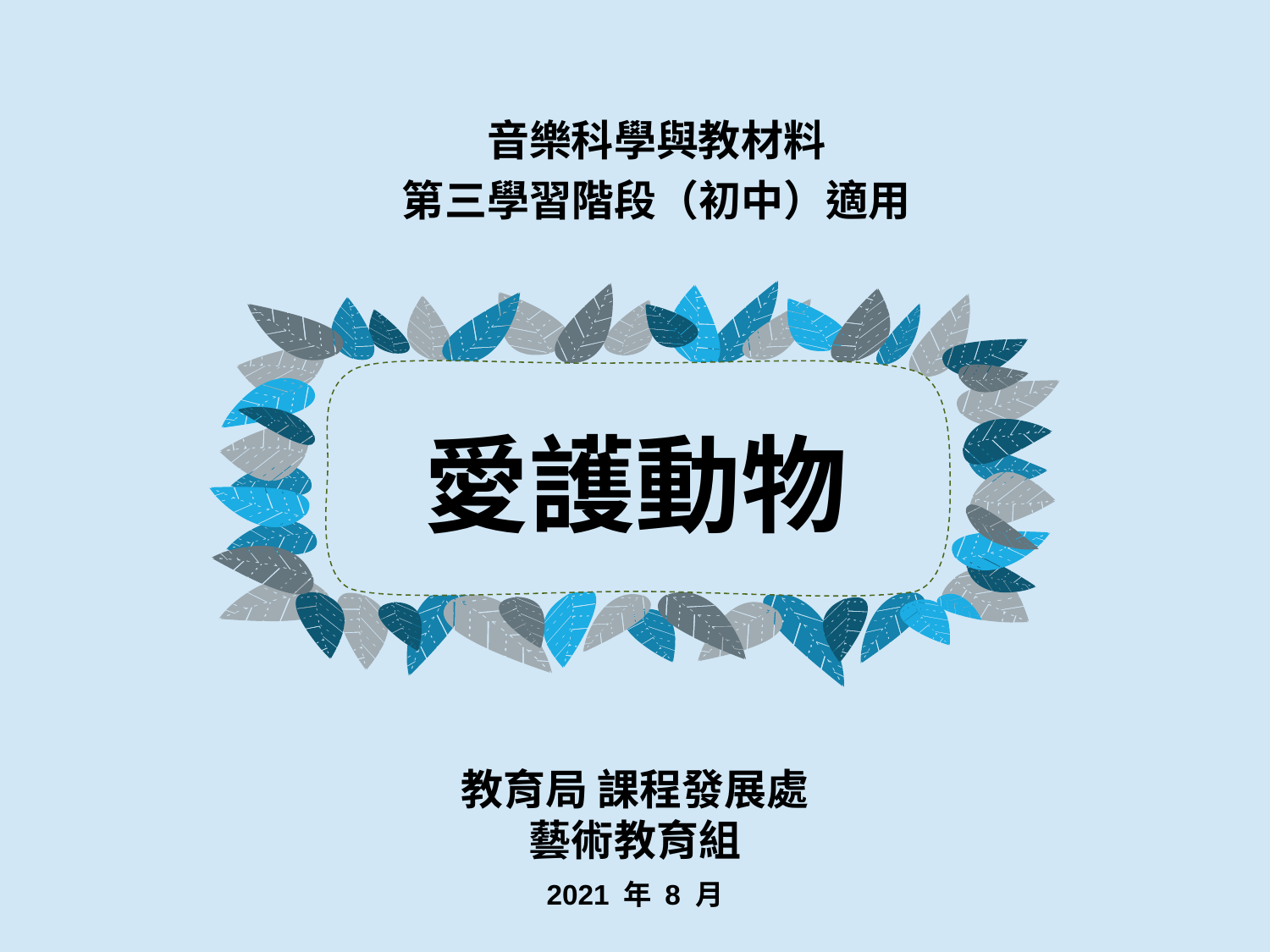

音樂科學與教材料
第三學習階段（初中）適用

# 愛護動物
教育局 課程發展處
藝術教育組
2021 年 8 月